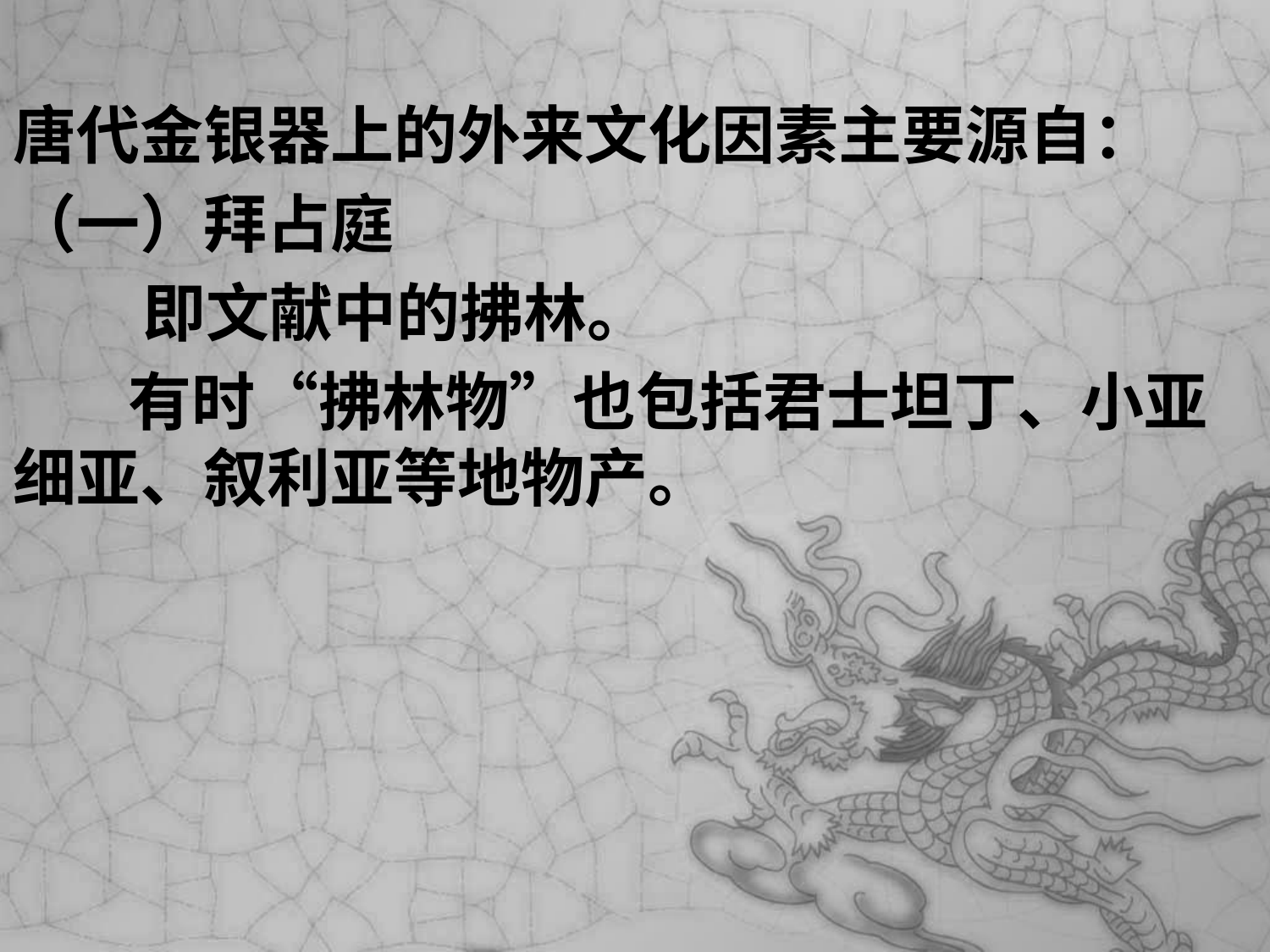

唐代金银器上的外来文化因素主要源自：
（一）拜占庭
        即文献中的拂林。
       有时“拂林物”也包括君士坦丁、小亚细亚、叙利亚等地物产。